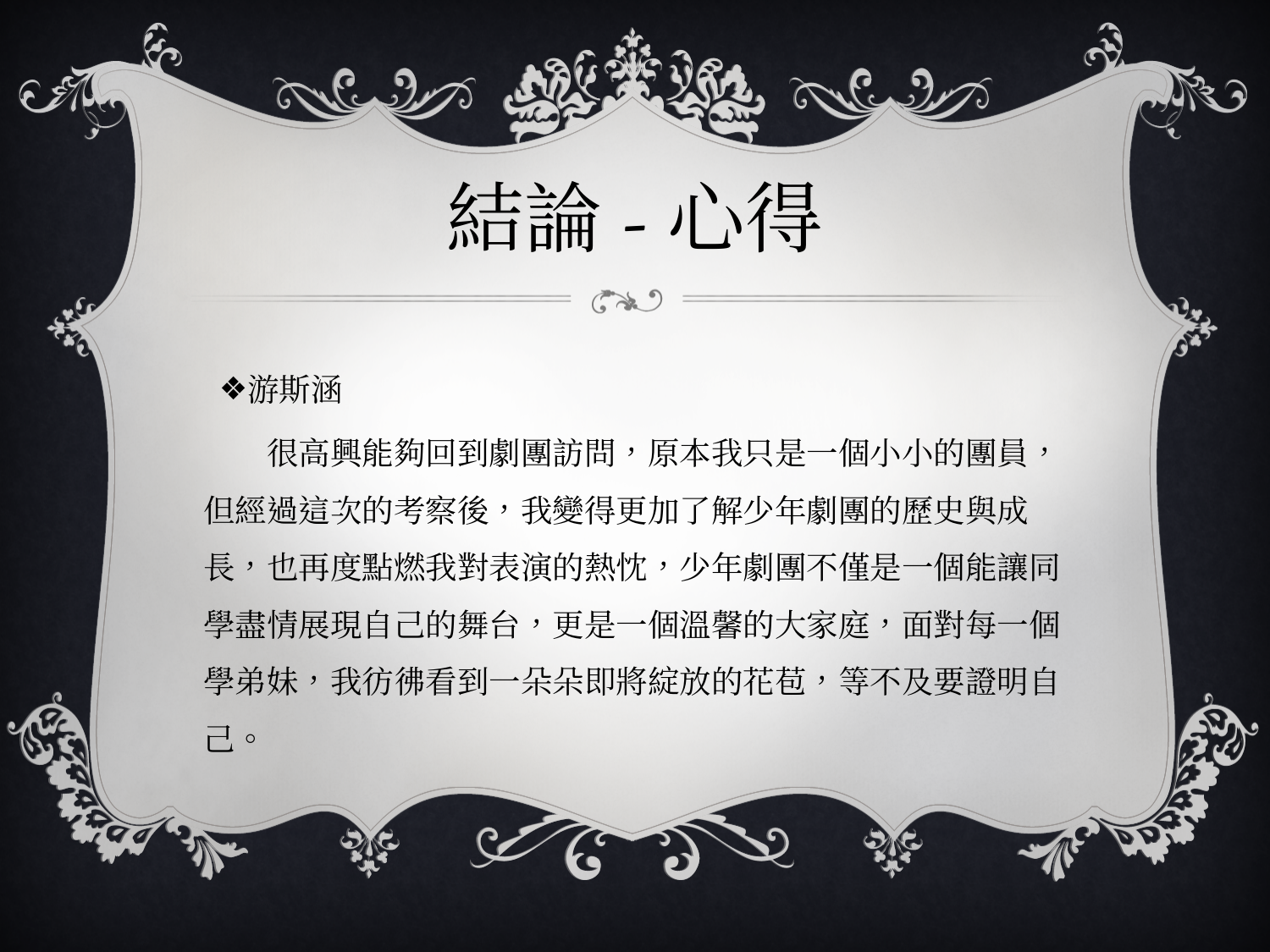

# 結論-心得
游斯涵
　　很高興能夠回到劇團訪問，原本我只是一個小小的團員，但經過這次的考察後，我變得更加了解少年劇團的歷史與成長，也再度點燃我對表演的熱忱，少年劇團不僅是一個能讓同學盡情展現自己的舞台，更是一個溫馨的大家庭，面對每一個學弟妹，我彷彿看到一朵朵即將綻放的花苞，等不及要證明自己。